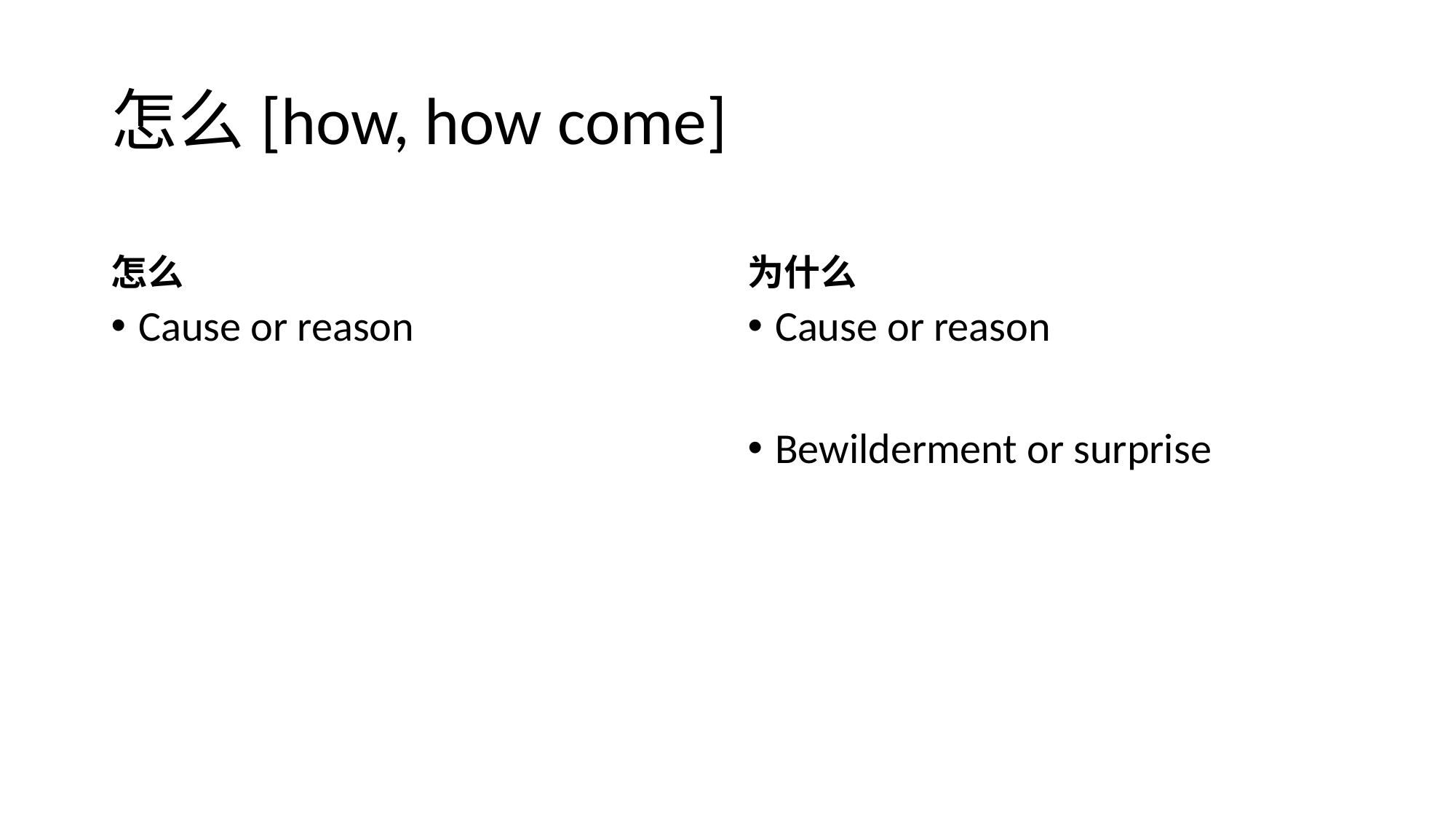

# 怎么[how, how come]
怎么
为什么
Cause or reason

Cause or reason

Bewilderment or surprise